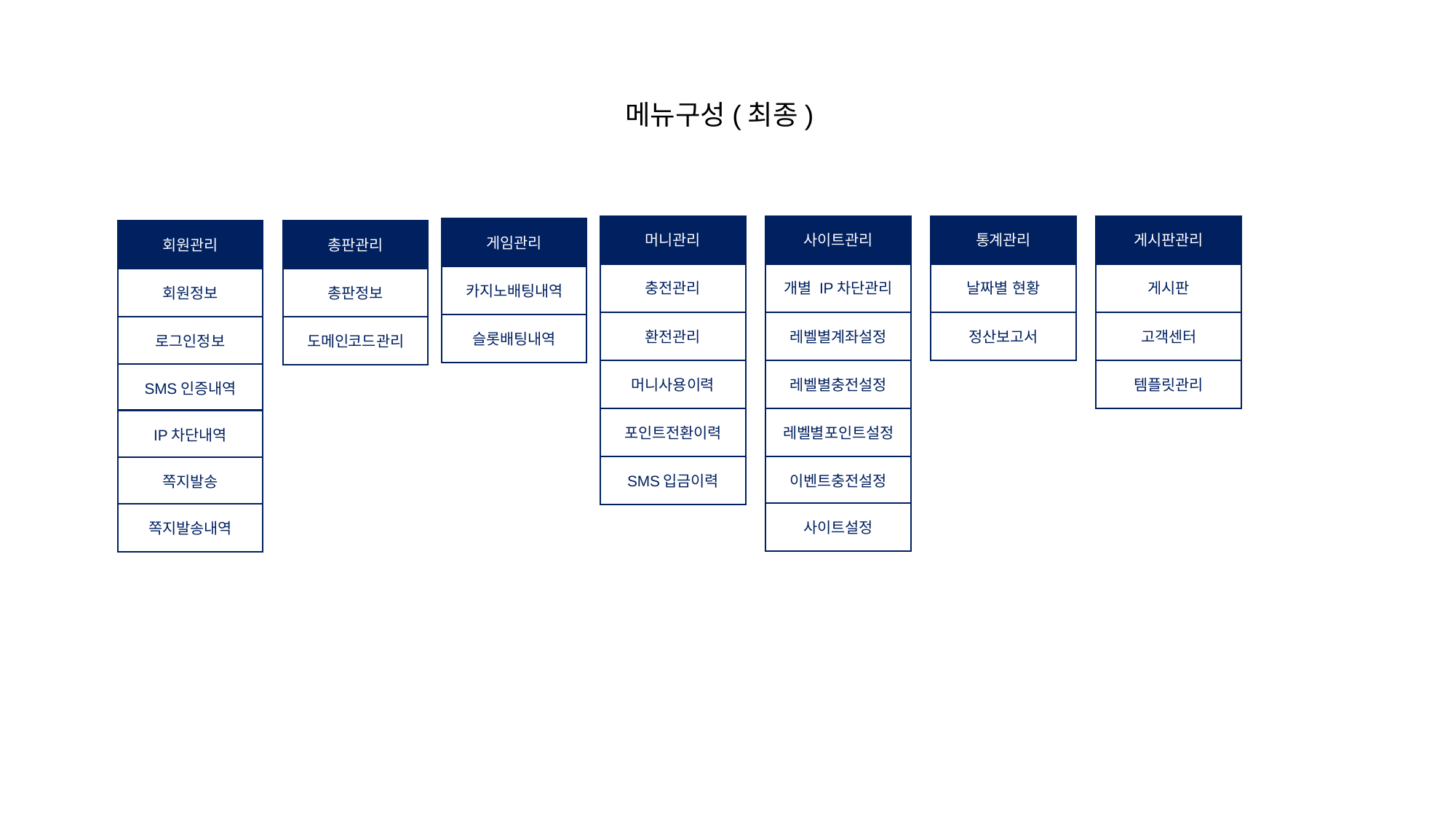

메뉴구성(최종)
머니관리
사이트관리
통계관리
게시판관리
게임관리
회원관리
총판관리
충전관리
개별 IP차단관리
날짜별 현황
게시판
카지노배팅내역
회원정보
총판정보
정산보고서
환전관리
레벨별계좌설정
고객센터
슬롯배팅내역
로그인정보
도메인코드관리
머니사용이력
레벨별충전설정
템플릿관리
SMS인증내역
레벨별포인트설정
포인트전환이력
IP차단내역
이벤트충전설정
SMS입금이력
쪽지발송
사이트설정
쪽지발송내역